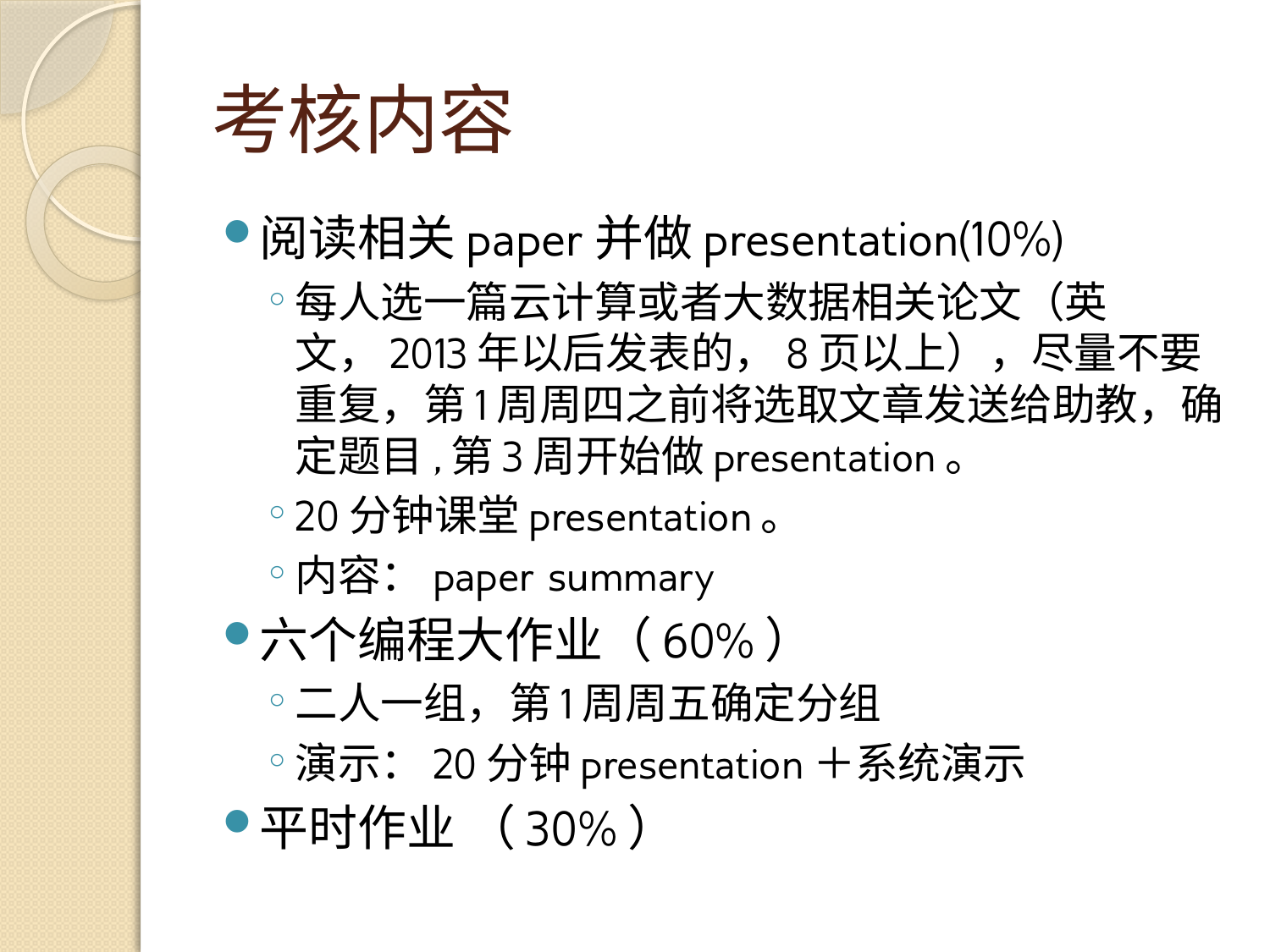

# 考核内容
阅读相关paper并做presentation(10%)
每人选一篇云计算或者大数据相关论文（英文，2013年以后发表的，8页以上），尽量不要重复，第1周周四之前将选取文章发送给助教，确定题目,第3周开始做presentation。
20分钟课堂presentation。
内容：paper summary
六个编程大作业（60%）
二人一组，第1周周五确定分组
演示：20分钟presentation＋系统演示
平时作业 （30%）